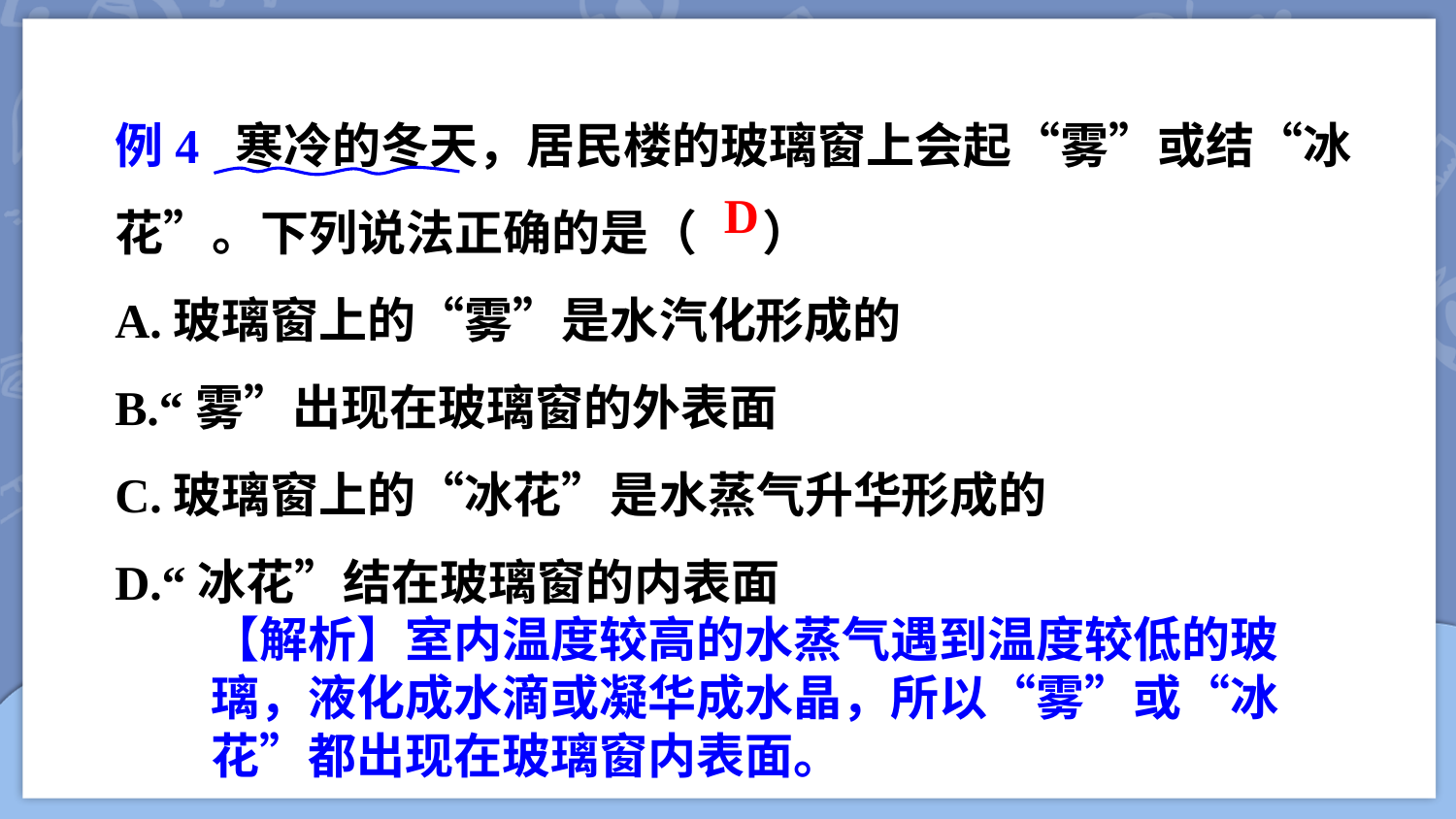

例4  寒冷的冬天，居民楼的玻璃窗上会起“雾”或结“冰花”。下列说法正确的是（      ）
A.玻璃窗上的“雾”是水汽化形成的
B.“雾”出现在玻璃窗的外表面
C.玻璃窗上的“冰花”是水蒸气升华形成的
D.“冰花”结在玻璃窗的内表面

D
【解析】室内温度较高的水蒸气遇到温度较低的玻璃，液化成水滴或凝华成水晶，所以“雾”或“冰花”都出现在玻璃窗内表面。